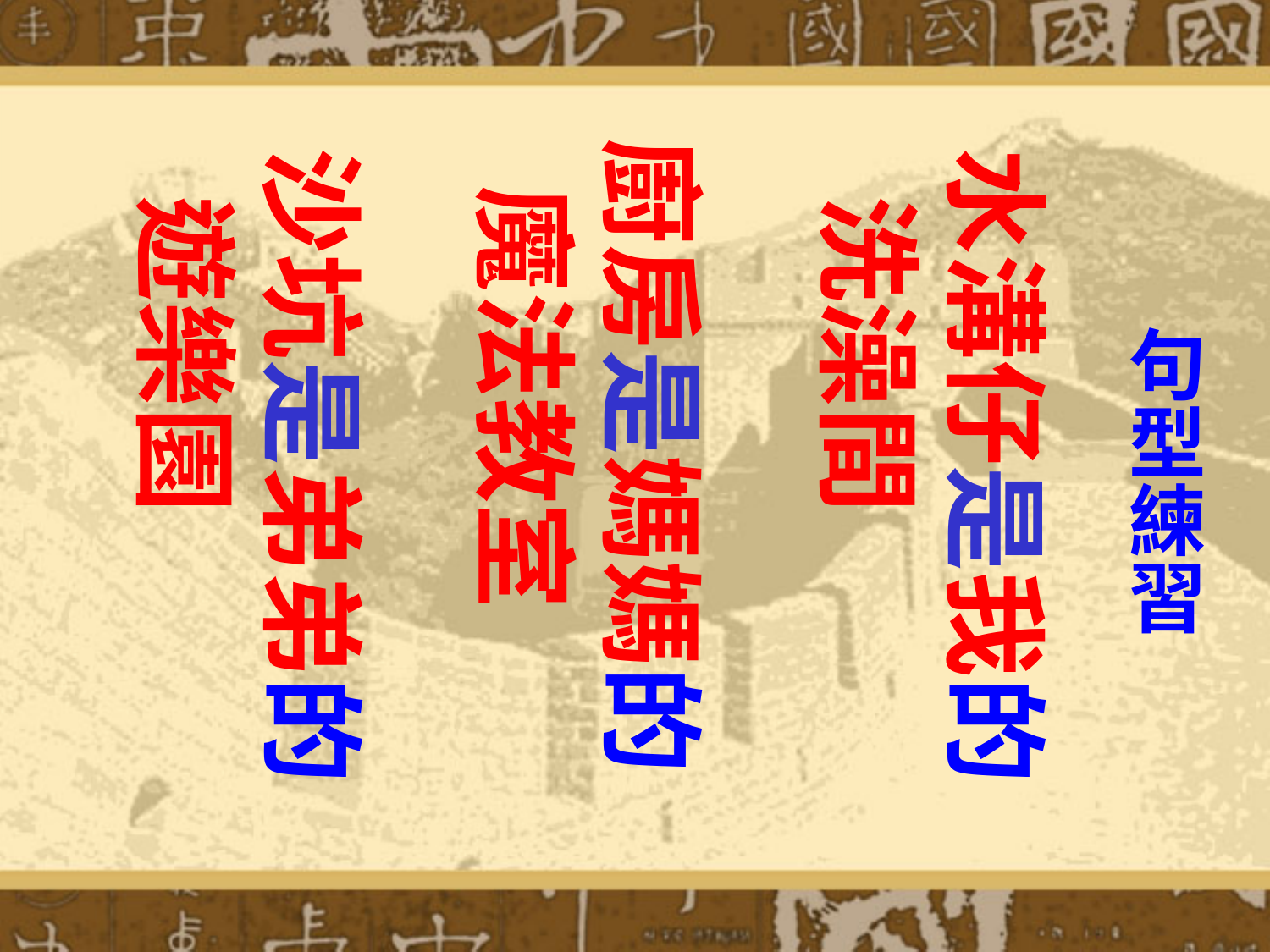

廚房是媽媽的魔法教室
水溝仔是我的洗澡間
沙坑是弟弟的遊樂園
# 句型練習